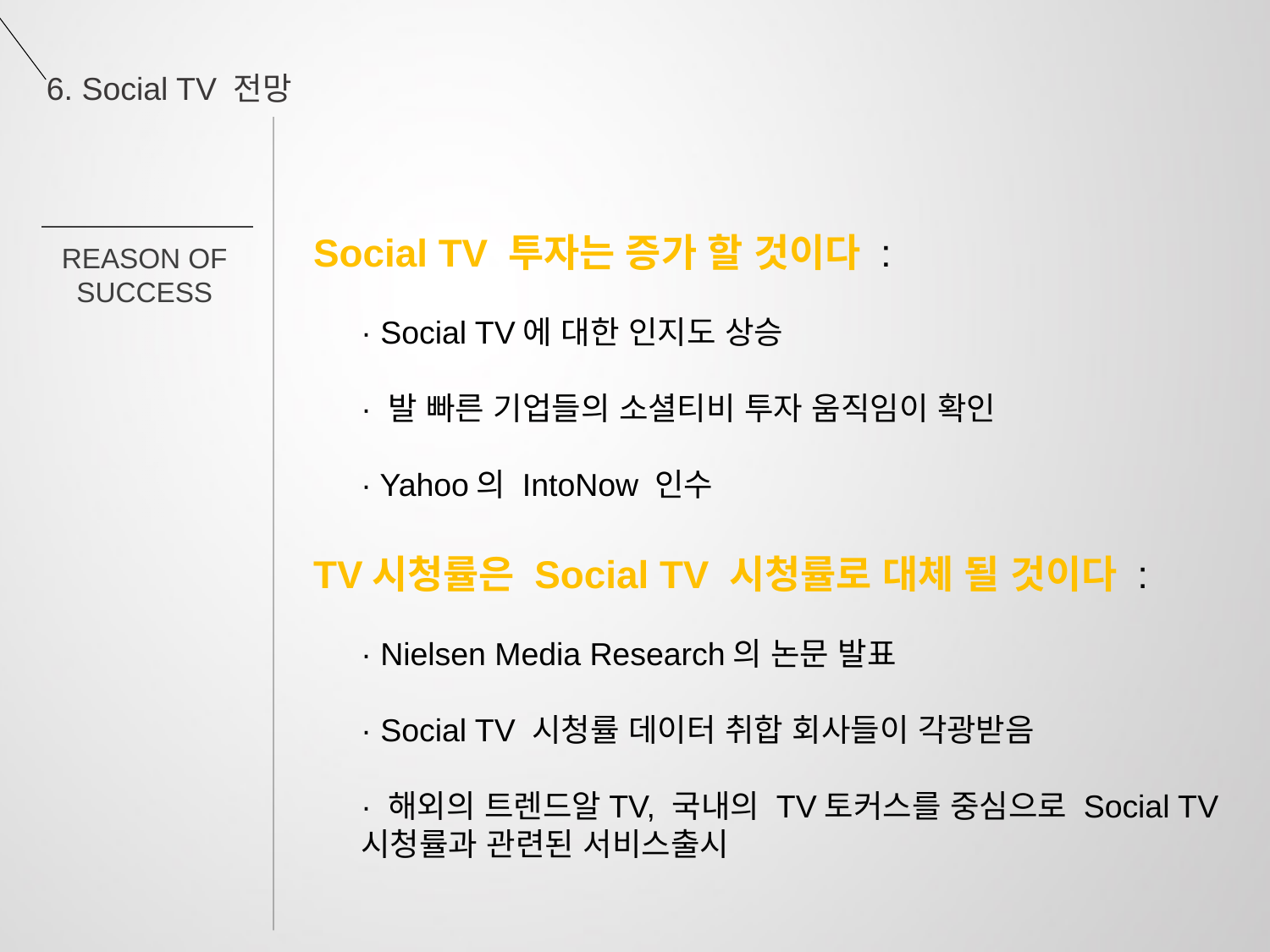

6. Social TV 전망

Social TV 투자는 증가 할 것이다 :

	· Social TV에 대한 인지도 상승

	· 발 빠른 기업들의 소셜티비 투자 움직임이 확인

	· Yahoo의 IntoNow 인수

TV시청률은 Social TV 시청률로 대체 될 것이다 :

	· Nielsen Media Research의 논문 발표

	· Social TV 시청률 데이터 취합 회사들이 각광받음

	· 해외의 트렌드알TV, 국내의 TV토커스를 중심으로 Social TV 시청률과 관련된 서비스출시
REASON OF
SUCCESS